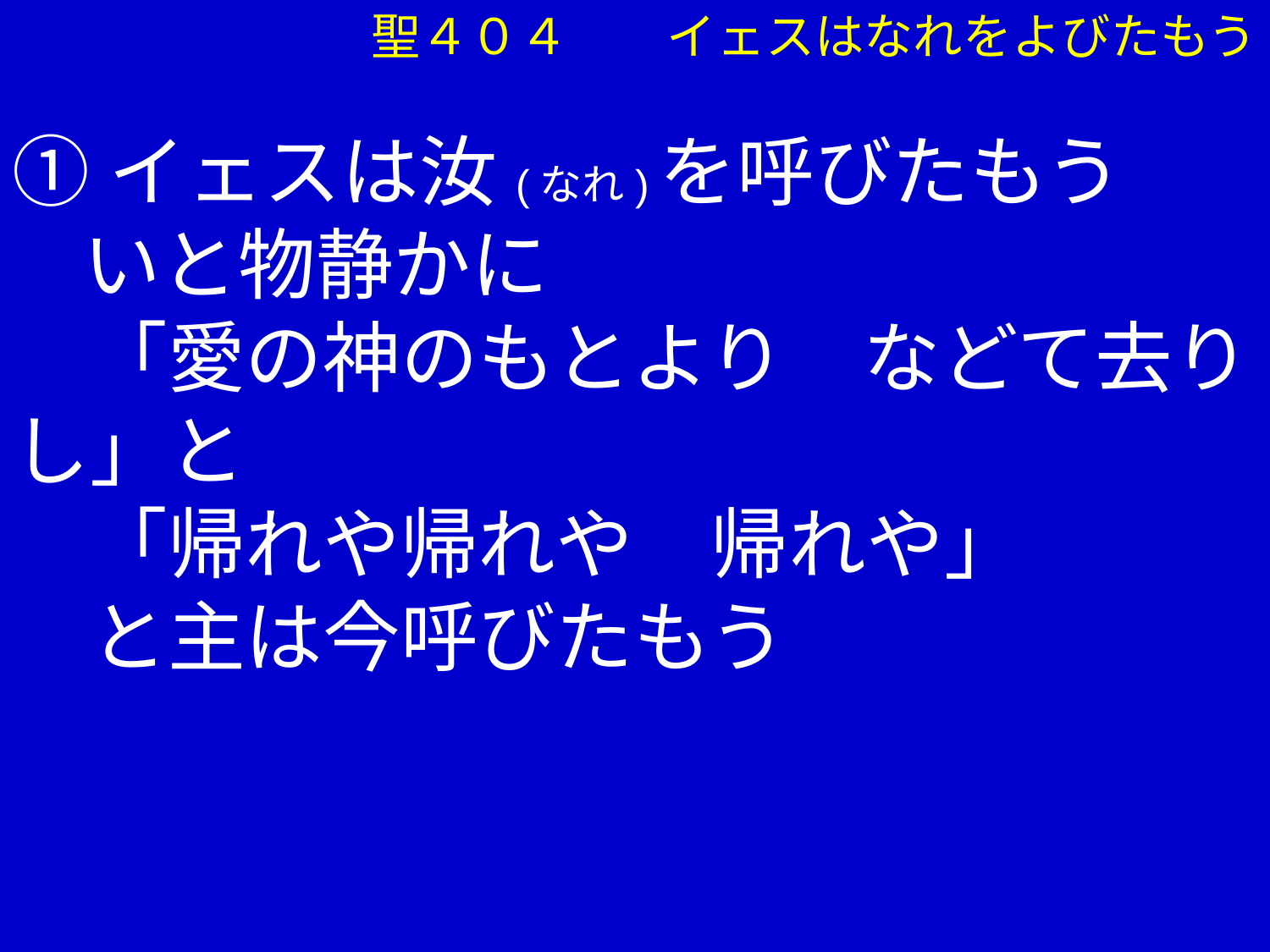

聖４０４　　イェスはなれをよびたもう
①イェスは汝(なれ)を呼びたもう
   いと物静かに
　「愛の神のもとより　などて去りし」と
　「帰れや帰れや　帰れや」
　と主は今呼びたもう